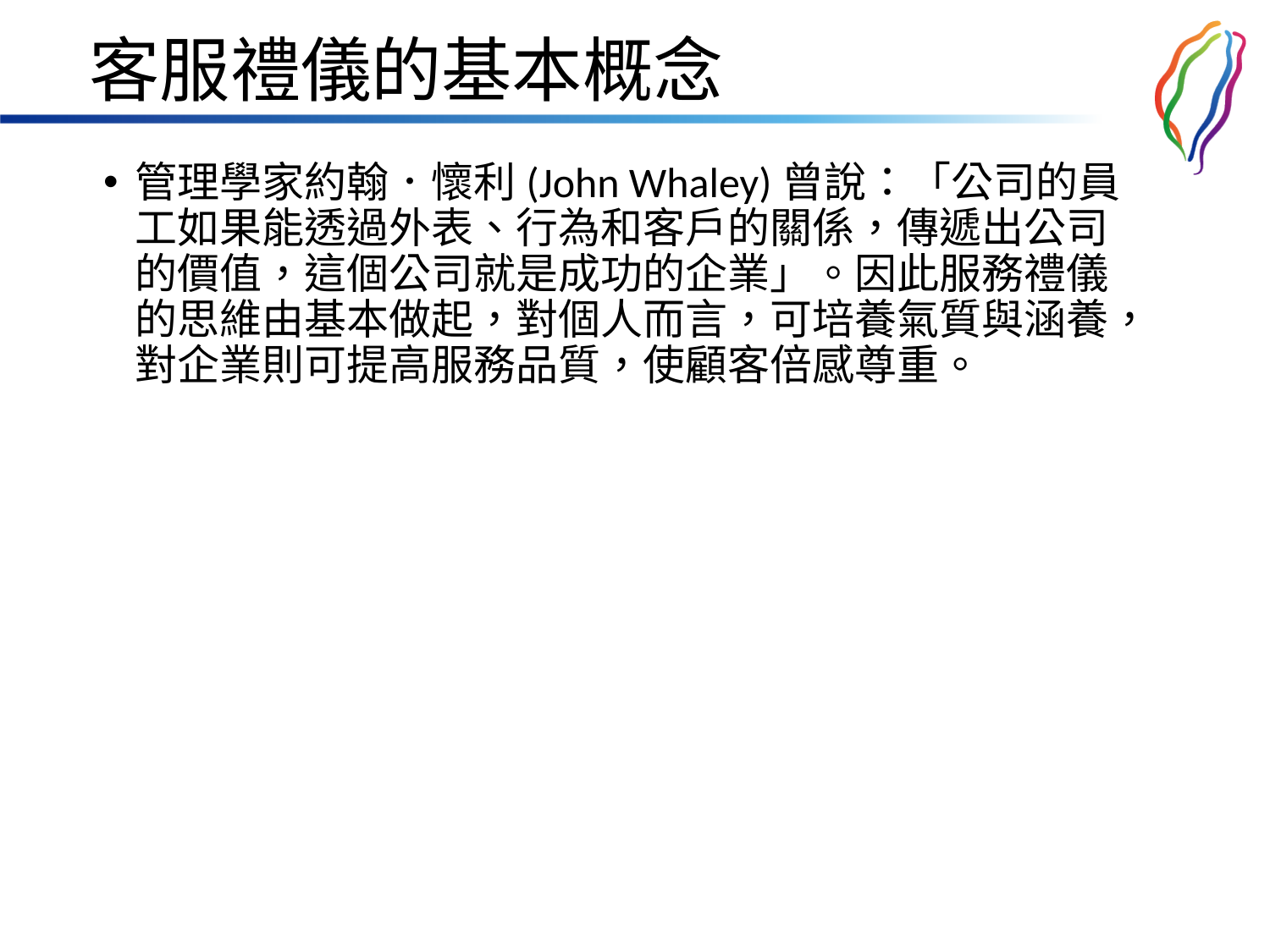

# 客服禮儀的基本概念
管理學家約翰．懷利(John Whaley)曾說：「公司的員工如果能透過外表、行為和客戶的關係，傳遞出公司的價值，這個公司就是成功的企業」。因此服務禮儀的思維由基本做起，對個人而言，可培養氣質與涵養，對企業則可提高服務品質，使顧客倍感尊重。